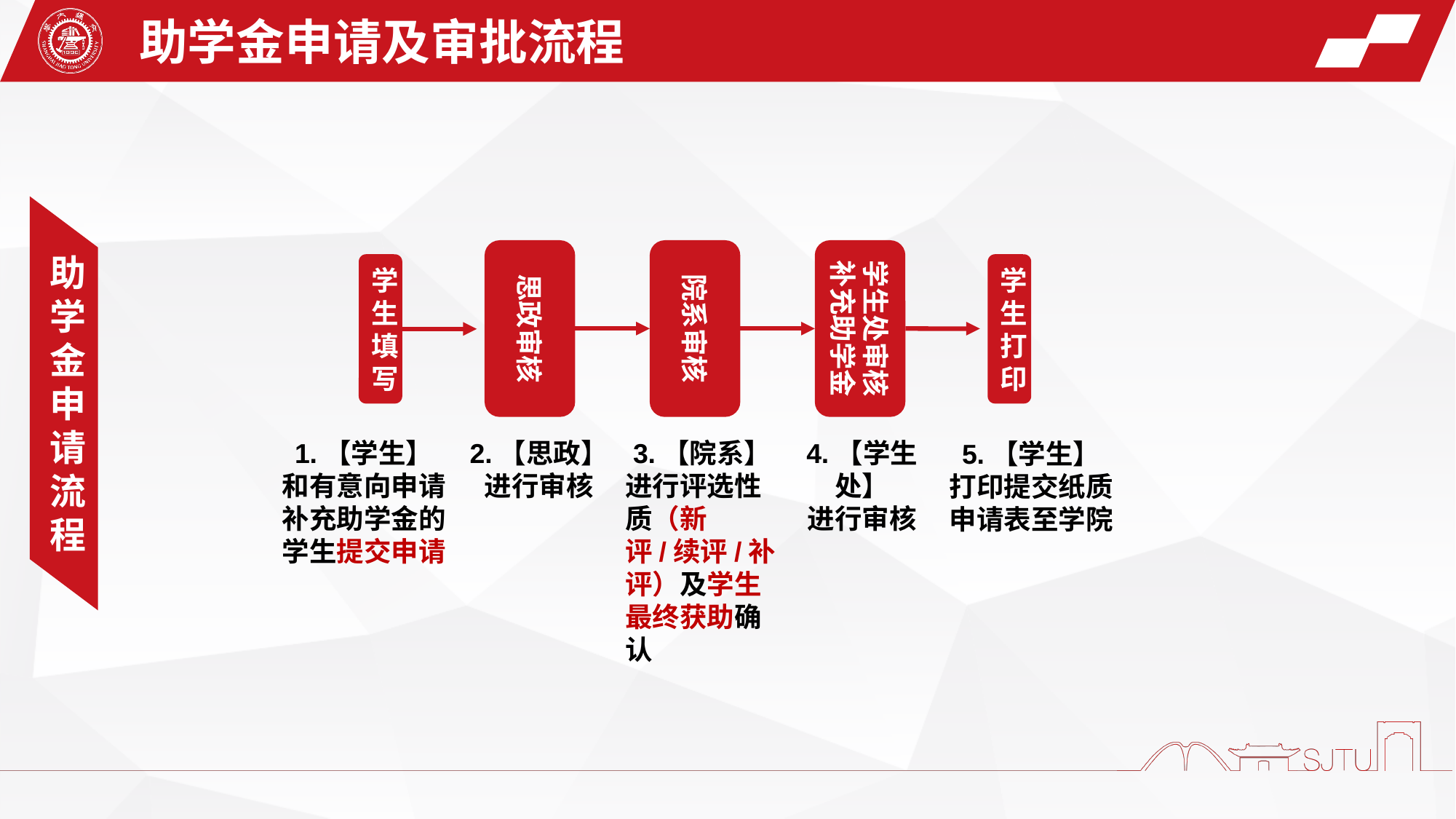

助学金申请及审批流程
思政审核
2.【思政】
进行审核
院系审核
3.【院系】
进行评选性质（新评/续评/补评）及学生最终获助确认
学生处审核
补充助学金
4.【学生处】
进行审核
学生填写
1.【学生】
和有意向申请补充助学金的学生提交申请
学生打印
5.【学生】
打印提交纸质申请表至学院
助学金申请流程